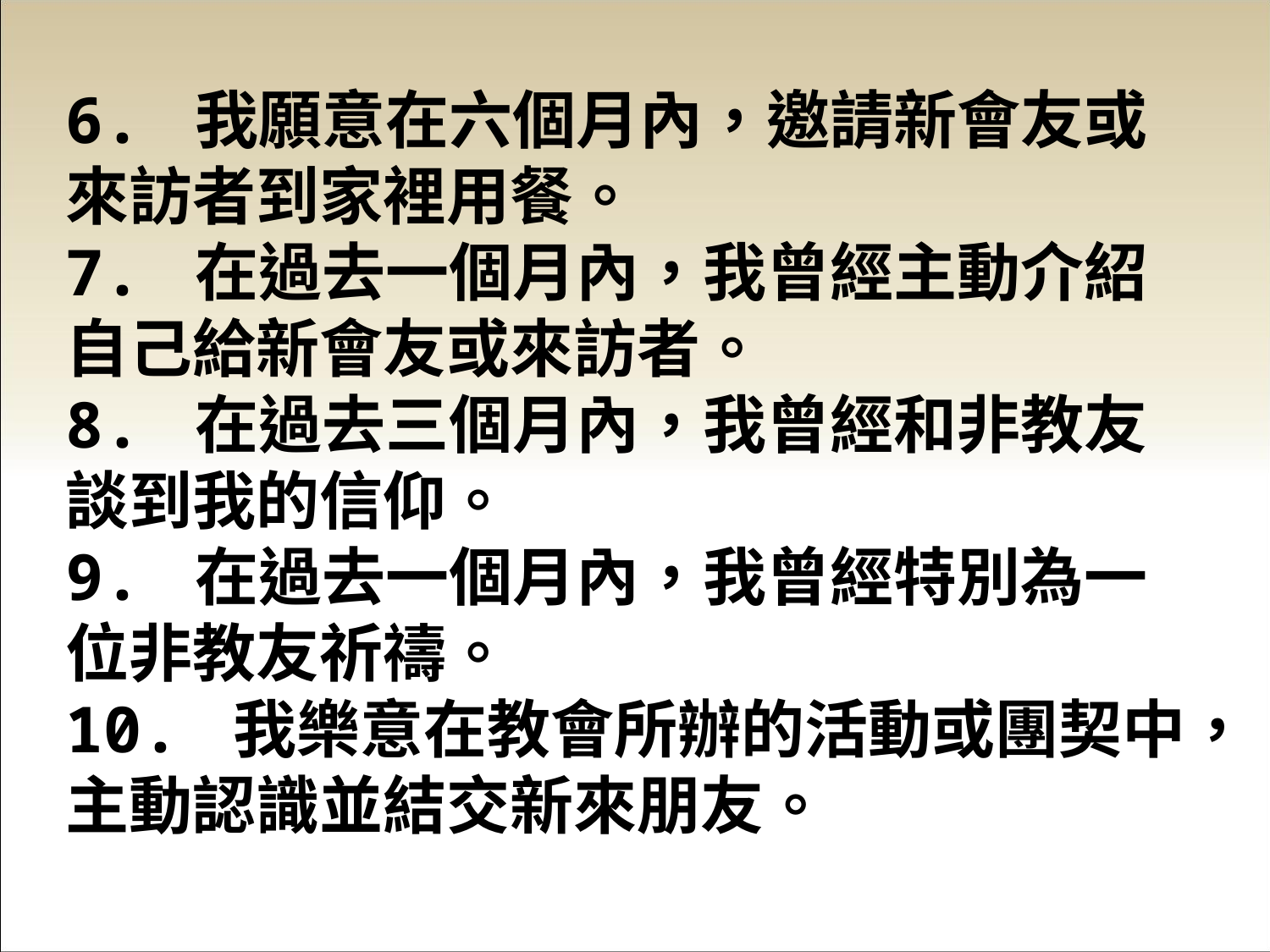

6. 我願意在六個月內，邀請新會友或來訪者到家裡用餐。
7. 在過去一個月內，我曾經主動介紹自己給新會友或來訪者。
8. 在過去三個月內，我曾經和非教友談到我的信仰。
9. 在過去一個月內，我曾經特別為一位非教友祈禱。
10. 我樂意在教會所辦的活動或團契中，主動認識並結交新來朋友。